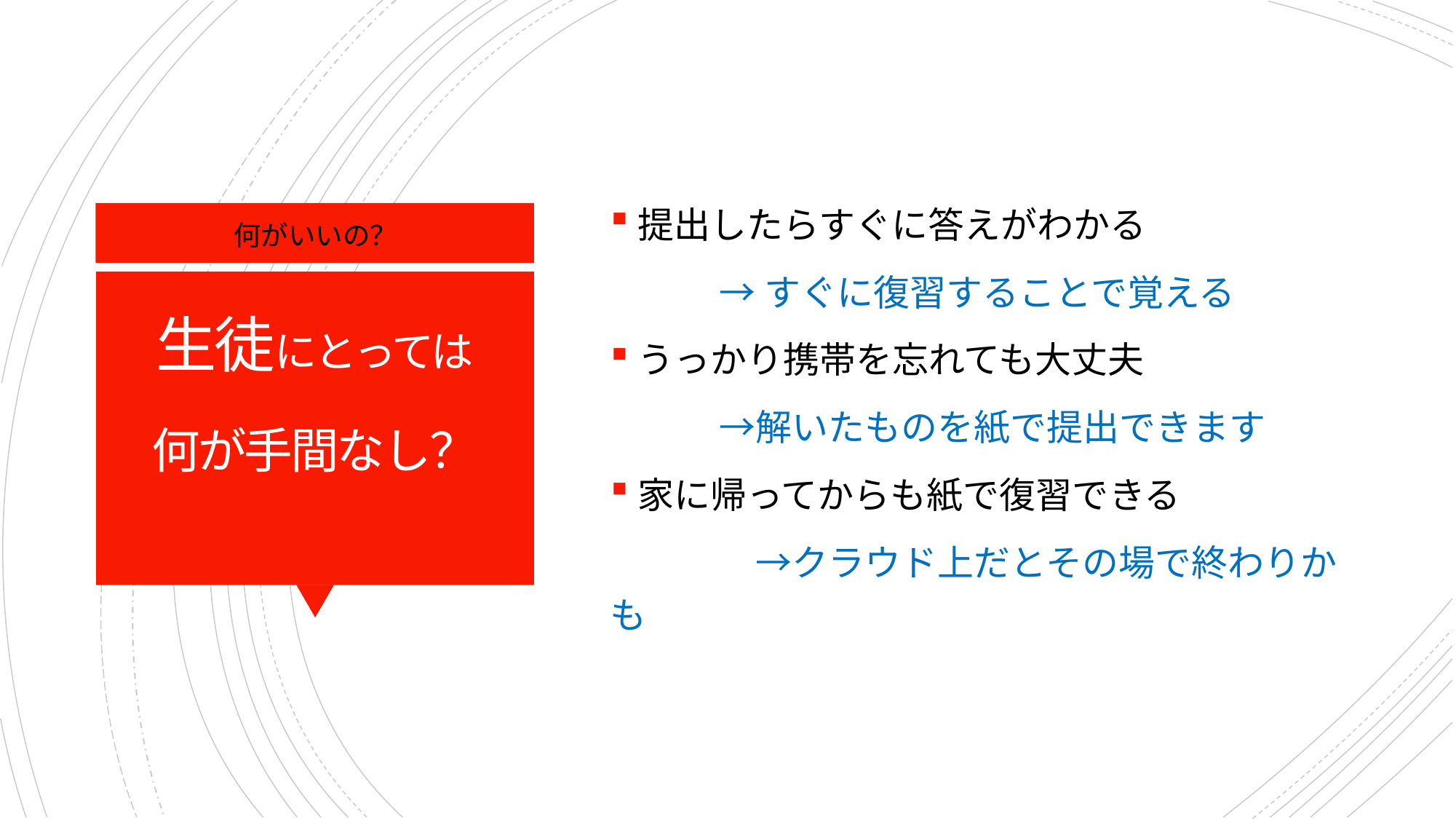

提出したらすぐに答えがわかる
	→すぐに復習することで覚える
うっかり携帯を忘れても大丈夫
　	→解いたものを紙で提出できます
家に帰ってからも紙で復習できる
　　　　→クラウド上だとその場で終わりかも

何がいいの？
# 生徒にとっては 何が手間なし？